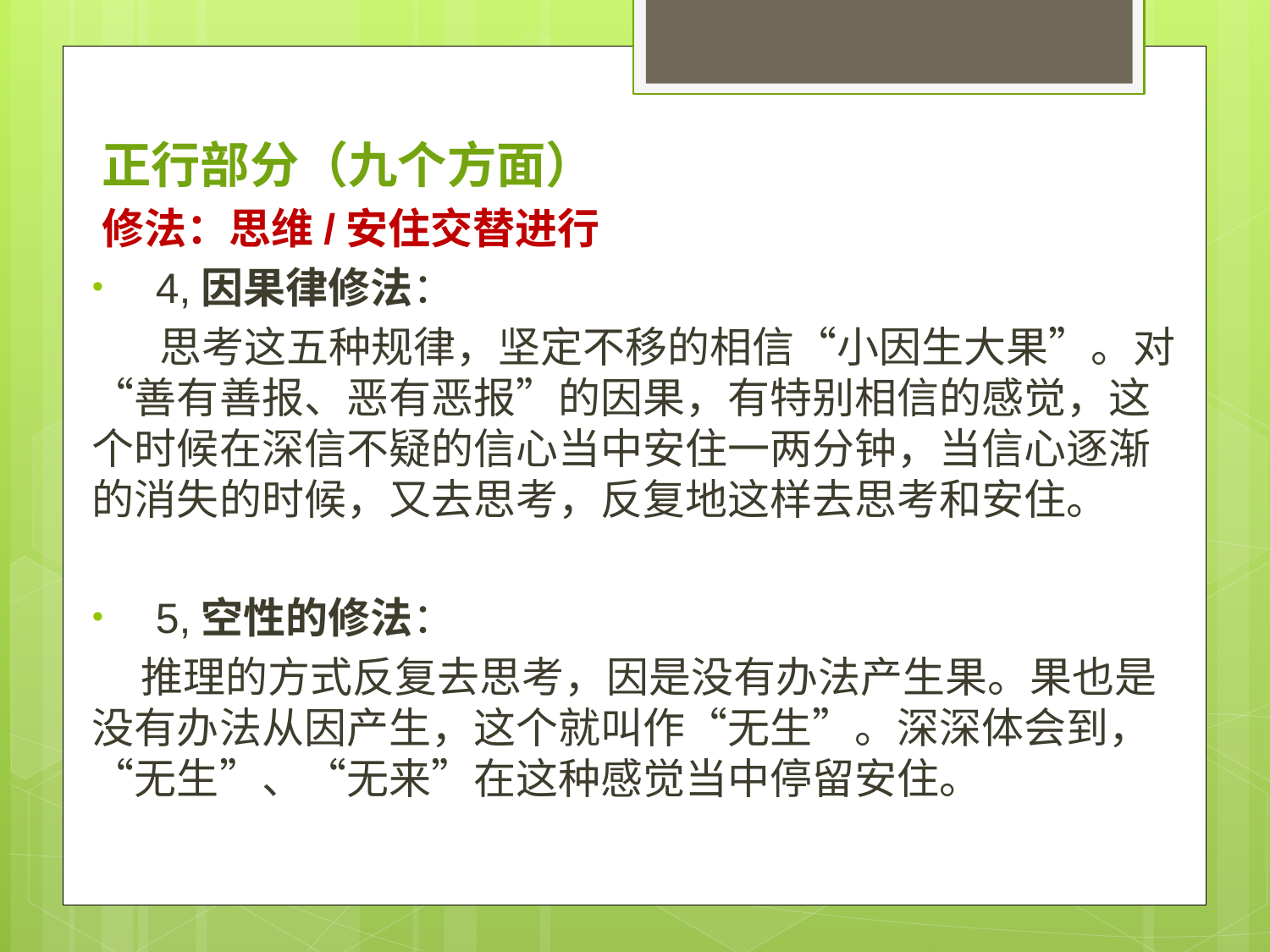

正行部分（九个方面）
修法：思维/安住交替进行
4,因果律修法：
      思考这五种规律，坚定不移的相信“小因生大果”。对“善有善报、恶有恶报”的因果，有特别相信的感觉，这个时候在深信不疑的信心当中安住一两分钟，当信心逐渐的消失的时候，又去思考，反复地这样去思考和安住。

5,空性的修法：
    推理的方式反复去思考，因是没有办法产生果。果也是没有办法从因产生，这个就叫作“无生”。深深体会到，“无生”、“无来”在这种感觉当中停留安住。